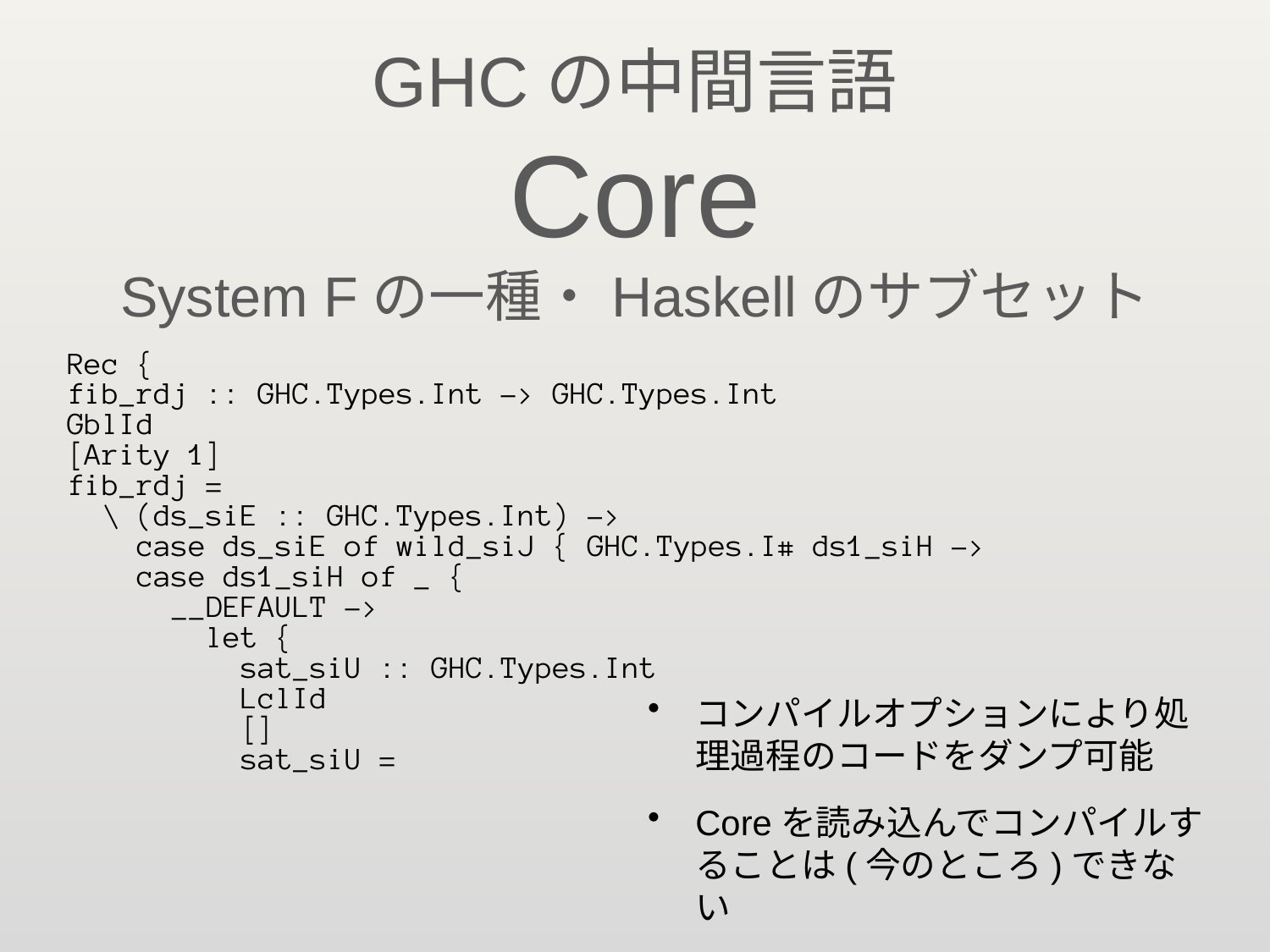

# GHCの中間言語 Core System Fの一種・Haskellのサブセット
Rec {
fib_rdj :: GHC.Types.Int -> GHC.Types.Int
GblId
[Arity 1]
fib_rdj =
  \ (ds_siE :: GHC.Types.Int) ->
    case ds_siE of wild_siJ { GHC.Types.I# ds1_siH ->
    case ds1_siH of _ {
      __DEFAULT ->
        let {
          sat_siU :: GHC.Types.Int
          LclId
          []
          sat_siU =
コンパイルオプションにより処理過程のコードをダンプ可能
Coreを読み込んでコンパイルすることは(今のところ)できない